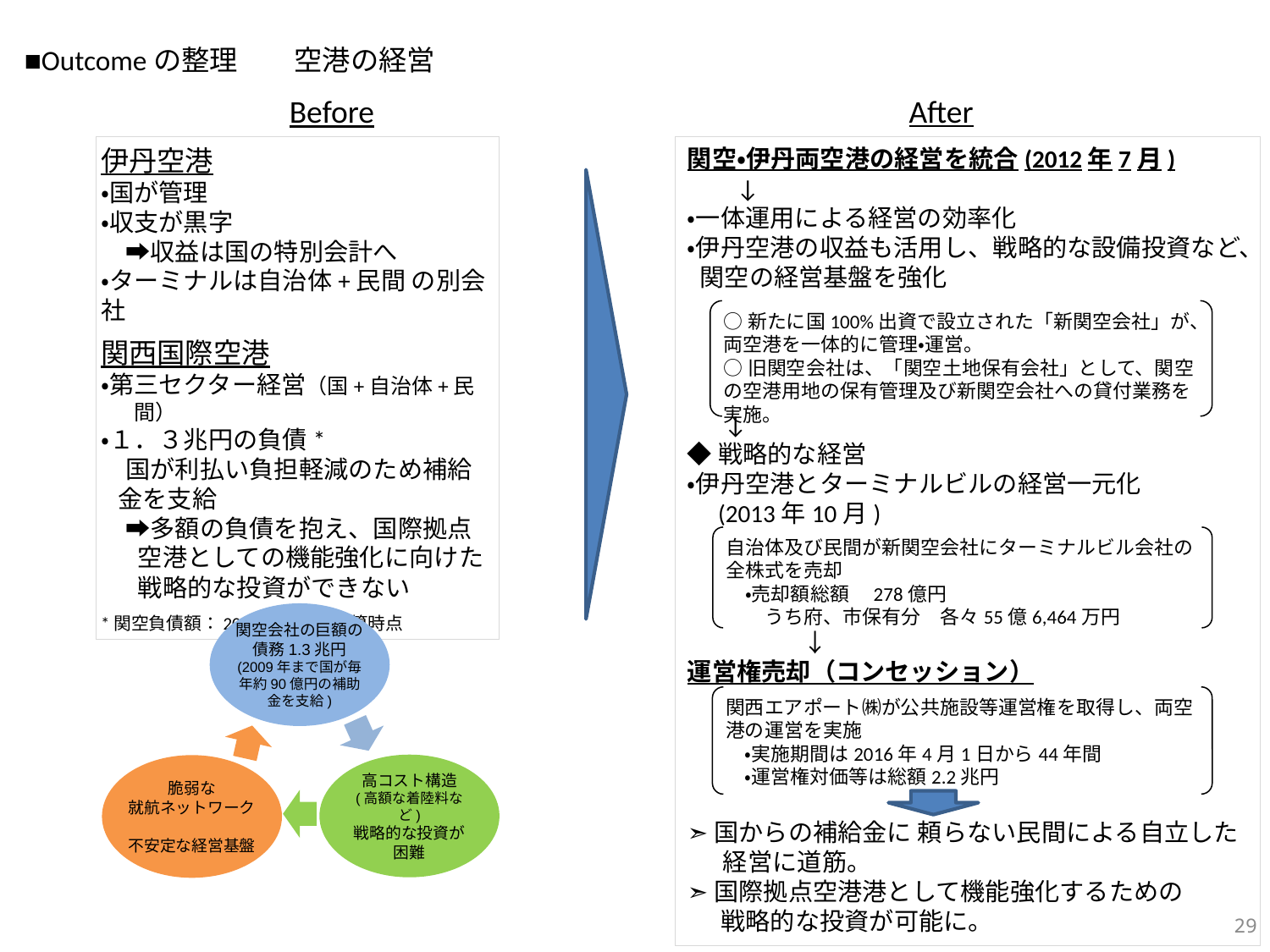

■Outcomeの整理　　空港の経営
After
Before
伊丹空港
・国が管理
・収支が黒字
　➡収益は国の特別会計へ
・ターミナルは自治体+民間 の別会社
関西国際空港
・第三セクター経営（国+自治体+民間）
・１．３兆円の負債*
　国が利払い負担軽減のため補給金を支給
　➡多額の負債を抱え、国際拠点空港としての機能強化に向けた戦略的な投資ができない
*関空負債額：2011年3月期決算時点
関空・伊丹両空港の経営を統合(2012年7月)
↓
・一体運用による経営の効率化
・伊丹空港の収益も活用し、戦略的な設備投資など、関空の経営基盤を強化

↓
◆戦略的な経営
・伊丹空港とターミナルビルの経営一元化
　(2013年10月)

 　　　　 ↓
運営権売却（コンセッション）

➣国からの補給金に 頼らない民間による自立した
　  経営に道筋。
➣国際拠点空港港として機能強化するための
     戦略的な投資が可能に。

○新たに国100%出資で設立された「新関空会社」が、両空港を一体的に管理・運営。
○旧関空会社は、「関空土地保有会社」として、関空の空港用地の保有管理及び新関空会社への貸付業務を実施。

自治体及び民間が新関空会社にターミナルビル会社の全株式を売却
　・売却額総額　278億円
　　うち府、市保有分　各々55億6,464万円
関空会社の巨額の
債務1.3兆円
(2009年まで国が毎年約90億円の補助金を支給)

高コスト構造
(高額な着陸料など)
戦略的な投資が
困難
脆弱な
就航ネットワーク

不安定な経営基盤

関西エアポート㈱が公共施設等運営権を取得し、両空港の運営を実施
　・実施期間は2016年4月1日から44年間
　・運営権対価等は総額2.2兆円

29